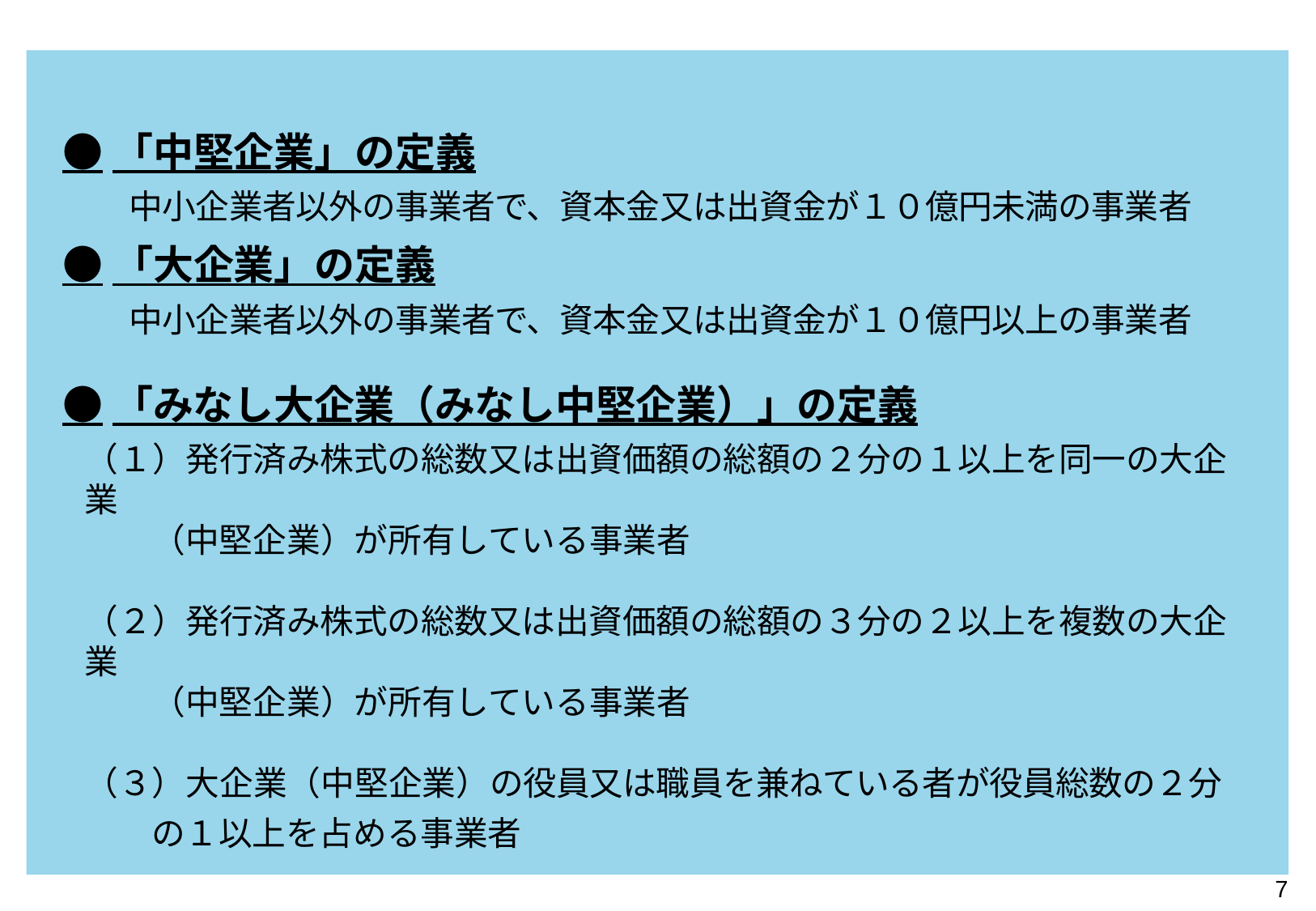

●「中堅企業」の定義
中小企業者以外の事業者で、資本金又は出資金が１０億円未満の事業者
●「大企業」の定義
中小企業者以外の事業者で、資本金又は出資金が１０億円以上の事業者
●「みなし大企業（みなし中堅企業）」の定義
（１）発行済み株式の総数又は出資価額の総額の２分の１以上を同一の大企業
　　（中堅企業）が所有している事業者
（２）発行済み株式の総数又は出資価額の総額の３分の２以上を複数の大企業
　　（中堅企業）が所有している事業者
（３）大企業（中堅企業）の役員又は職員を兼ねている者が役員総数の２分の１以上を占める事業者
7